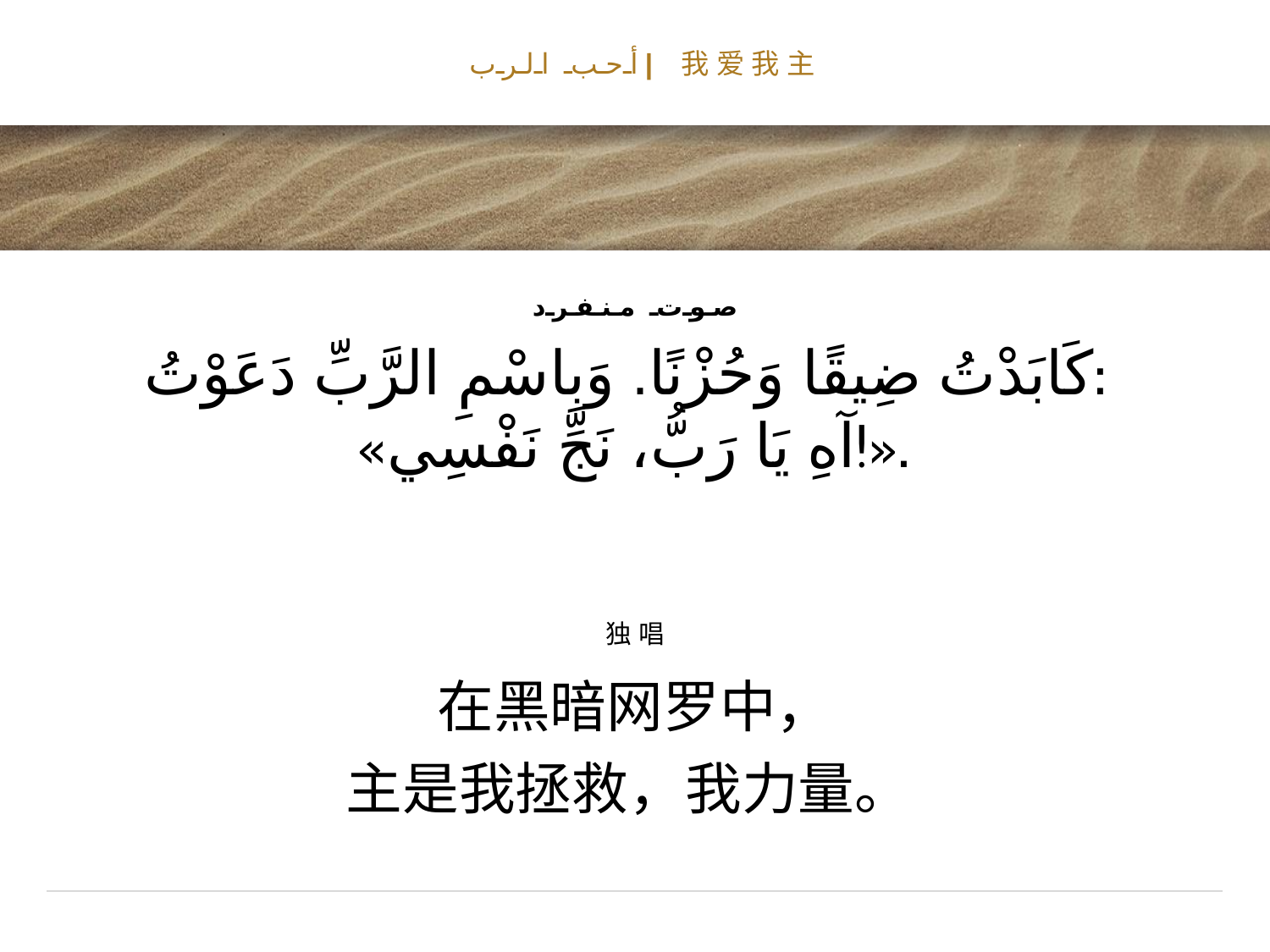

# أحب الرب| 我爱我主
صوت منفرد
كَابَدْتُ ضِيقًا وَحُزْنًا. وَبِاسْمِ الرَّبِّ دَعَوْتُ:
«آهِ يَا رَبُّ، نَجِّ نَفْسِي!».
独唱
在黑暗网罗中，
主是我拯救，我力量。